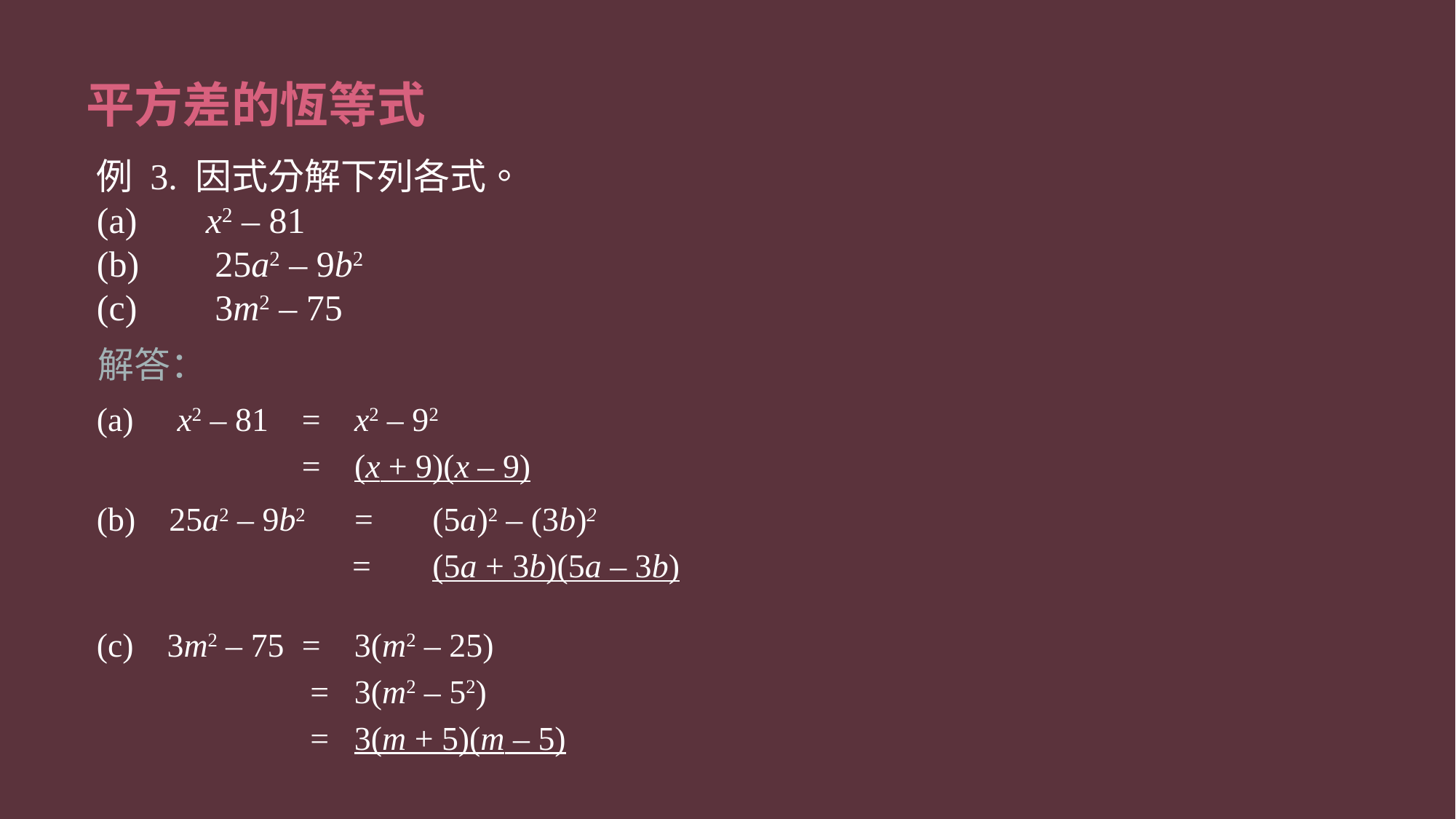

# 平方差的恆等式
例 3. 因式分解下列各式。
(a)	x2 – 81
(b)	 25a2 – 9b2
(c) 	 3m2 – 75
解答：
(a)	 x2 – 81	=	x2 – 92
		=	(x + 9)(x – 9)
(b)	    25a2 – 9b2 	=	 (5a)2 – (3b)2
		          =	 (5a + 3b)(5a – 3b)
(c)	    3m2 – 75 	=	3(m2 – 25)
		  =	3(m2 – 52)
		  =	3(m + 5)(m – 5)